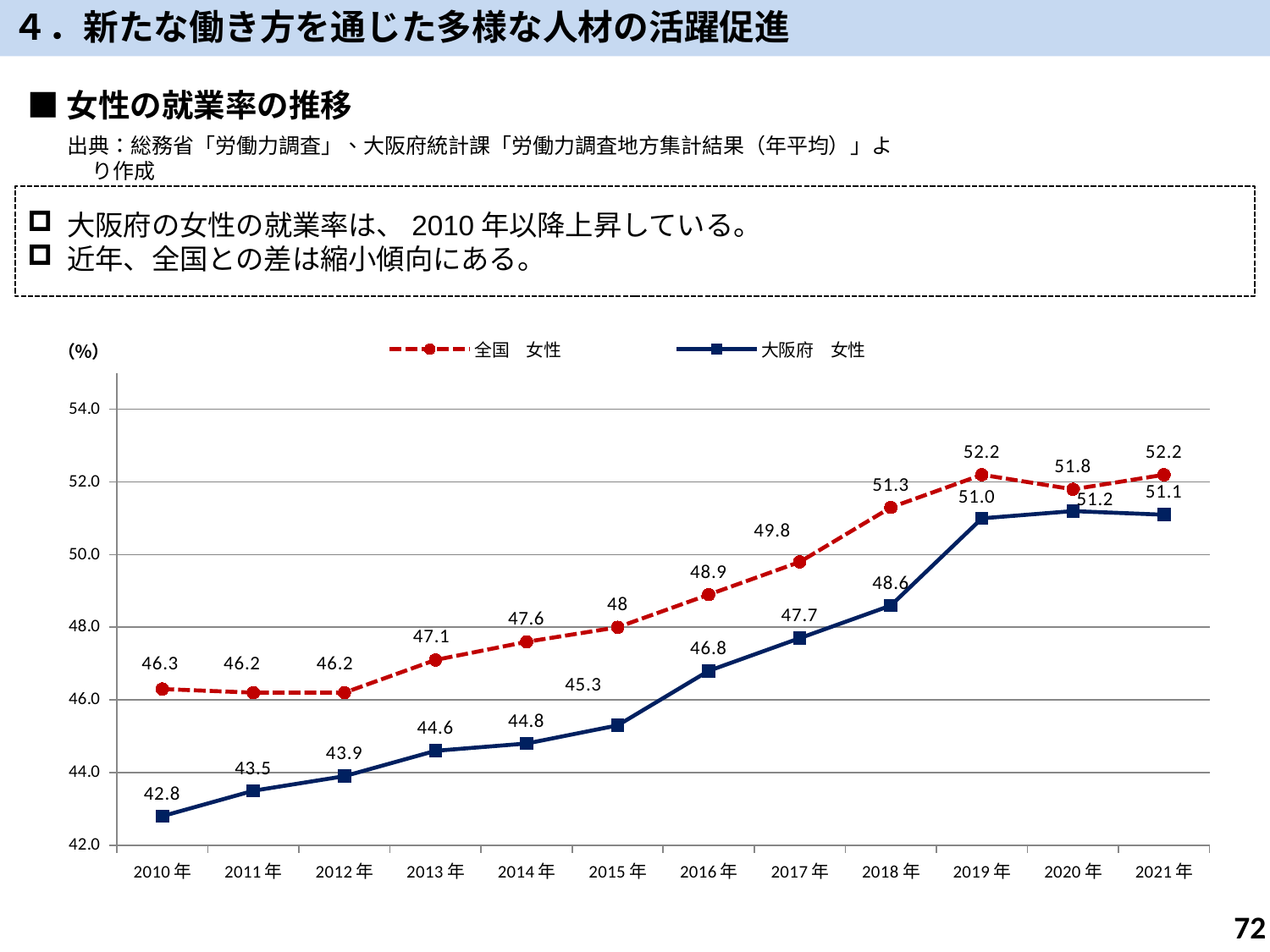

４．新たな働き方を通じた多様な人材の活躍促進
■女性の就業率の推移
出典：総務省「労働力調査」、大阪府統計課「労働力調査地方集計結果（年平均）」より作成
大阪府の女性の就業率は、2010年以降上昇している。
近年、全国との差は縮小傾向にある。

### Chart

| Category | 全国　女性 | 大阪府　女性 |
|---|---|---|
| 2010年 | 46.3 | 42.8 |
| 2011年 | 46.2 | 43.5 |
| 2012年 | 46.2 | 43.9 |
| 2013年 | 47.1 | 44.6 |
| 2014年 | 47.6 | 44.8 |
| 2015年 | 48.0 | 45.3 |
| 2016年 | 48.9 | 46.8 |
| 2017年 | 49.8 | 47.7 |
| 2018年 | 51.3 | 48.6 |
| 2019年 | 52.2 | 51.0 |
| 2020年 | 51.8 | 51.2 |
| 2021年 | 52.2 | 51.1 |
72